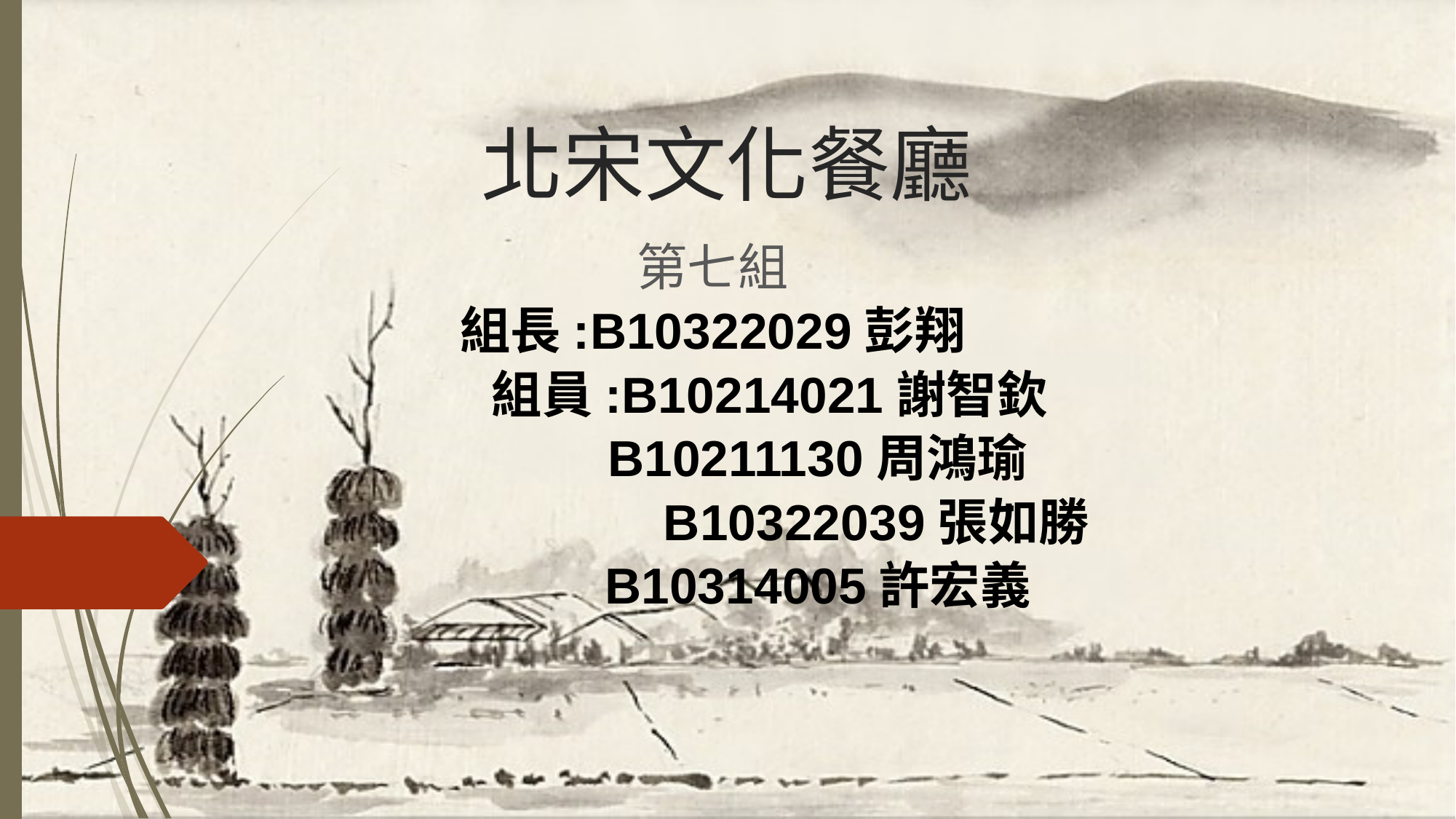

# 北宋文化餐廳
第七組
組長:B10322029彭翔
   組員:B10214021謝智欽
               B10211130周鴻瑜
			B10322039張如勝
               B10314005許宏義